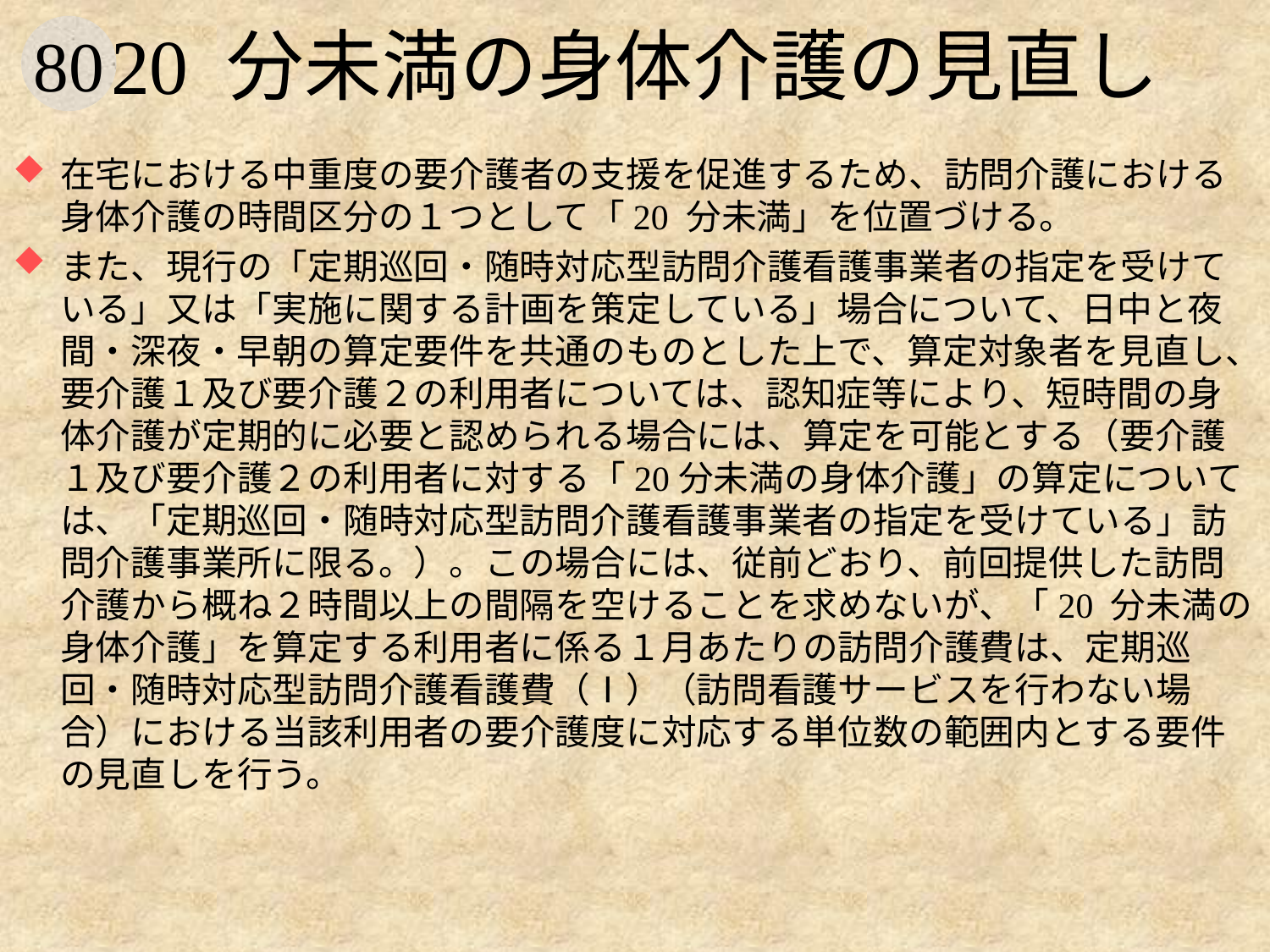

# 20 分未満の身体介護の見直し
在宅における中重度の要介護者の支援を促進するため、訪問介護における身体介護の時間区分の１つとして「20 分未満」を位置づける。
また、現行の「定期巡回・随時対応型訪問介護看護事業者の指定を受けている」又は「実施に関する計画を策定している」場合について、日中と夜間・深夜・早朝の算定要件を共通のものとした上で、算定対象者を見直し、要介護１及び要介護２の利用者については、認知症等により、短時間の身体介護が定期的に必要と認められる場合には、算定を可能とする（要介護１及び要介護２の利用者に対する「20分未満の身体介護」の算定については、「定期巡回・随時対応型訪問介護看護事業者の指定を受けている」訪問介護事業所に限る。）。この場合には、従前どおり、前回提供した訪問介護から概ね２時間以上の間隔を空けることを求めないが、「20 分未満の身体介護」を算定する利用者に係る１月あたりの訪問介護費は、定期巡回・随時対応型訪問介護看護費（Ⅰ）（訪問看護サービスを行わない場合）における当該利用者の要介護度に対応する単位数の範囲内とする要件の見直しを行う。